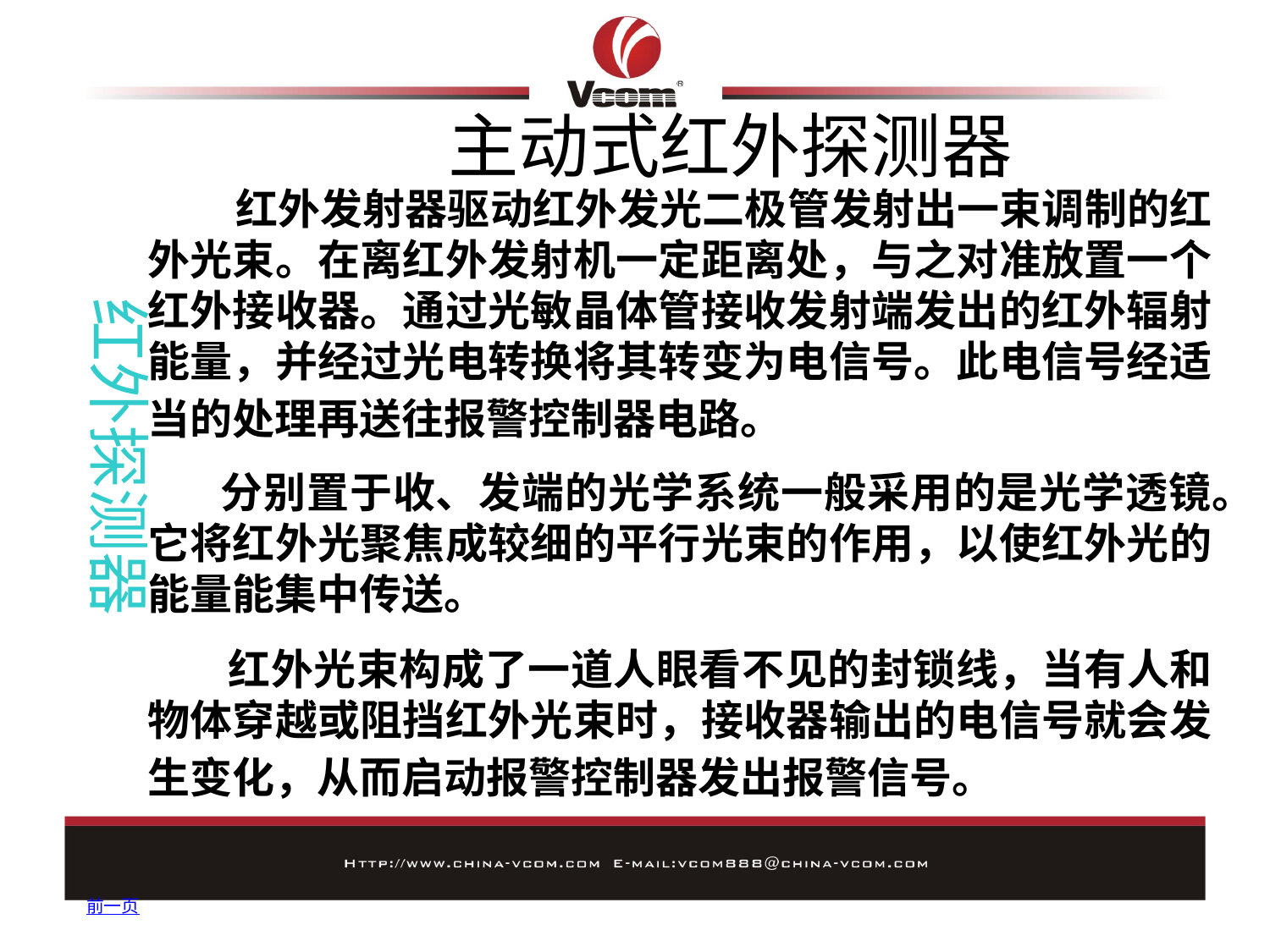

主动式红外探测器
        红外发射器驱动红外发光二极管发射出一束调制的红外光束。在离红外发射机一定距离处，与之对准放置一个红外接收器。通过光敏晶体管接收发射端发出的红外辐射能量，并经过光电转换将其转变为电信号。此电信号经适当的处理再送往报警控制器电路。
      分别置于收、发端的光学系统一般采用的是光学透镜。它将红外光聚焦成较细的平行光束的作用，以使红外光的能量能集中传送。
       红外光束构成了一道人眼看不见的封锁线，当有人和物体穿越或阻挡红外光束时，接收器输出的电信号就会发生变化，从而启动报警控制器发出报警信号。
红外探测器
前一页